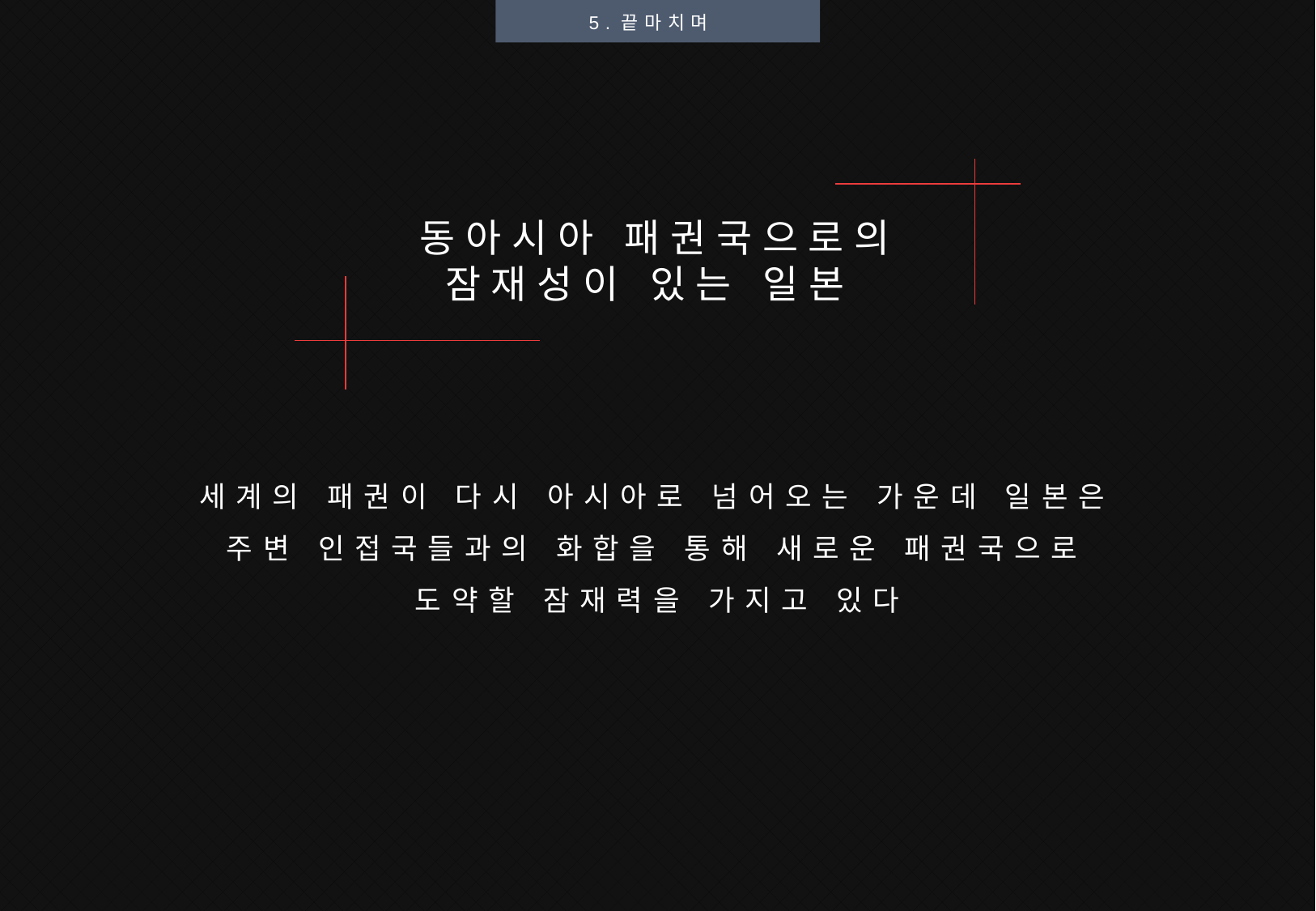

5.끝마치며
 동아시아 패권국으로의 잠재성이 있는 일본
세계의 패권이 다시 아시아로 넘어오는 가운데 일본은 주변 인접국들과의 화합을 통해 새로운 패권국으로 도약할 잠재력을 가지고 있다